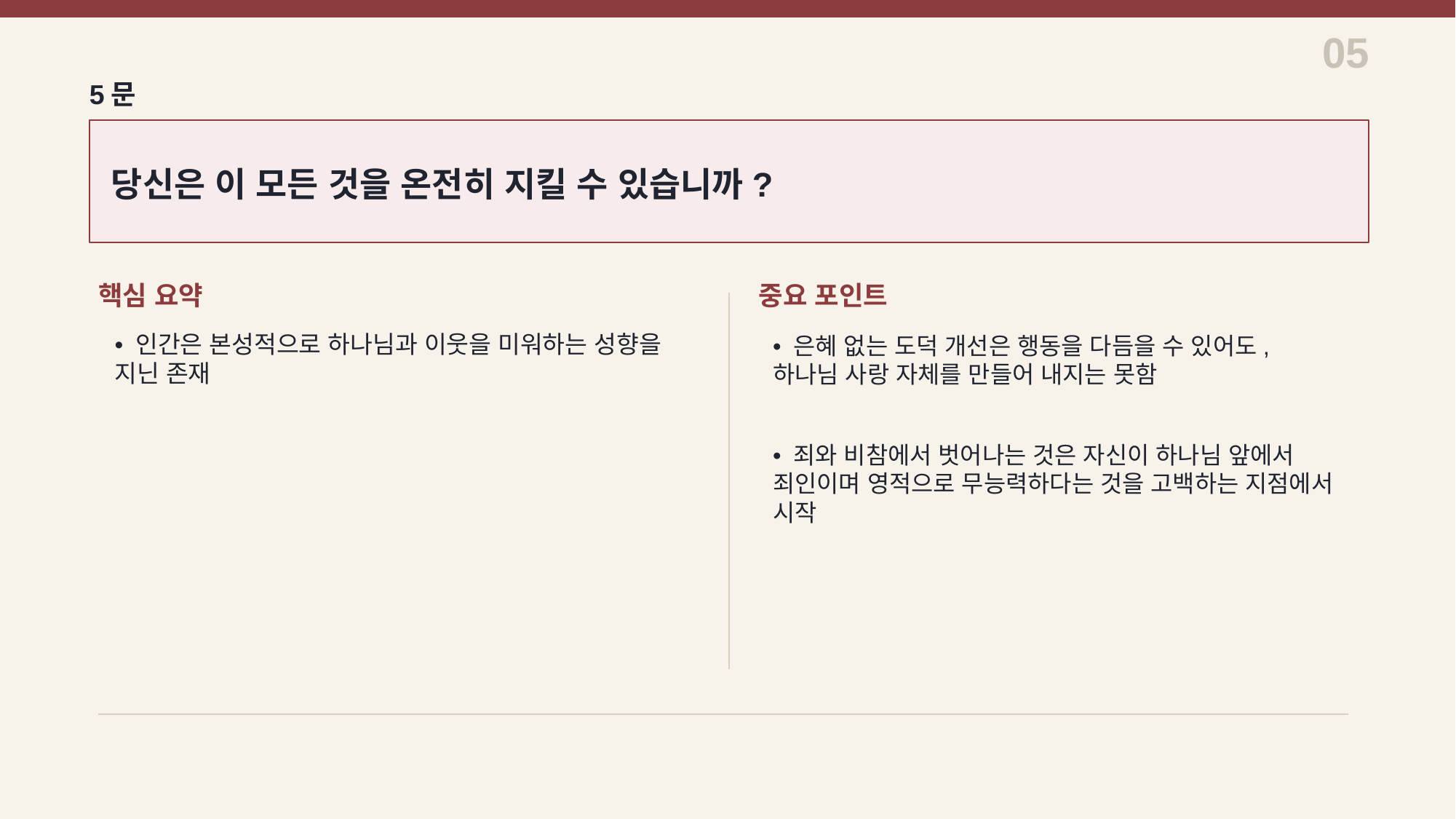

05
5문

당신은 이 모든 것을 온전히 지킬 수 있습니까?
핵심 요약
중요 포인트
• 인간은 본성적으로 하나님과 이웃을 미워하는 성향을 지닌 존재
• 은혜 없는 도덕 개선은 행동을 다듬을 수 있어도, 하나님 사랑 자체를 만들어 내지는 못함
• 죄와 비참에서 벗어나는 것은 자신이 하나님 앞에서 죄인이며 영적으로 무능력하다는 것을 고백하는 지점에서 시작